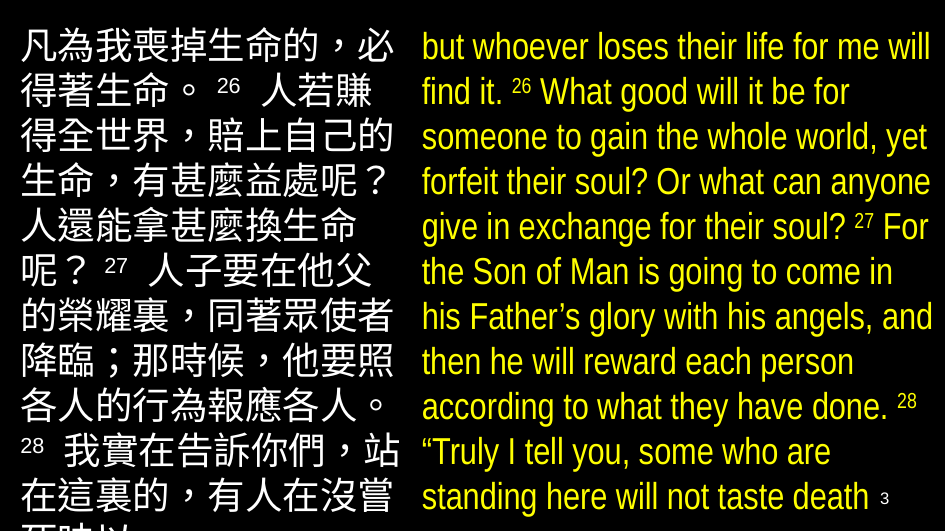

凡為我喪掉生命的，必得著生命。26 人若賺得全世界，賠上自己的生命，有甚麼益處呢？人還能拿甚麼換生命呢？27 人子要在他父的榮耀裏，同著眾使者降臨；那時候，他要照各人的行為報應各人。28 我實在告訴你們，站在這裏的，有人在沒嘗死味以
but whoever loses their life for me will find it. 26 What good will it be for someone to gain the whole world, yet forfeit their soul? Or what can anyone give in exchange for their soul? 27 For the Son of Man is going to come in his Father’s glory with his angels, and then he will reward each person according to what they have done. 28 “Truly I tell you, some who are standing here will not taste death
3